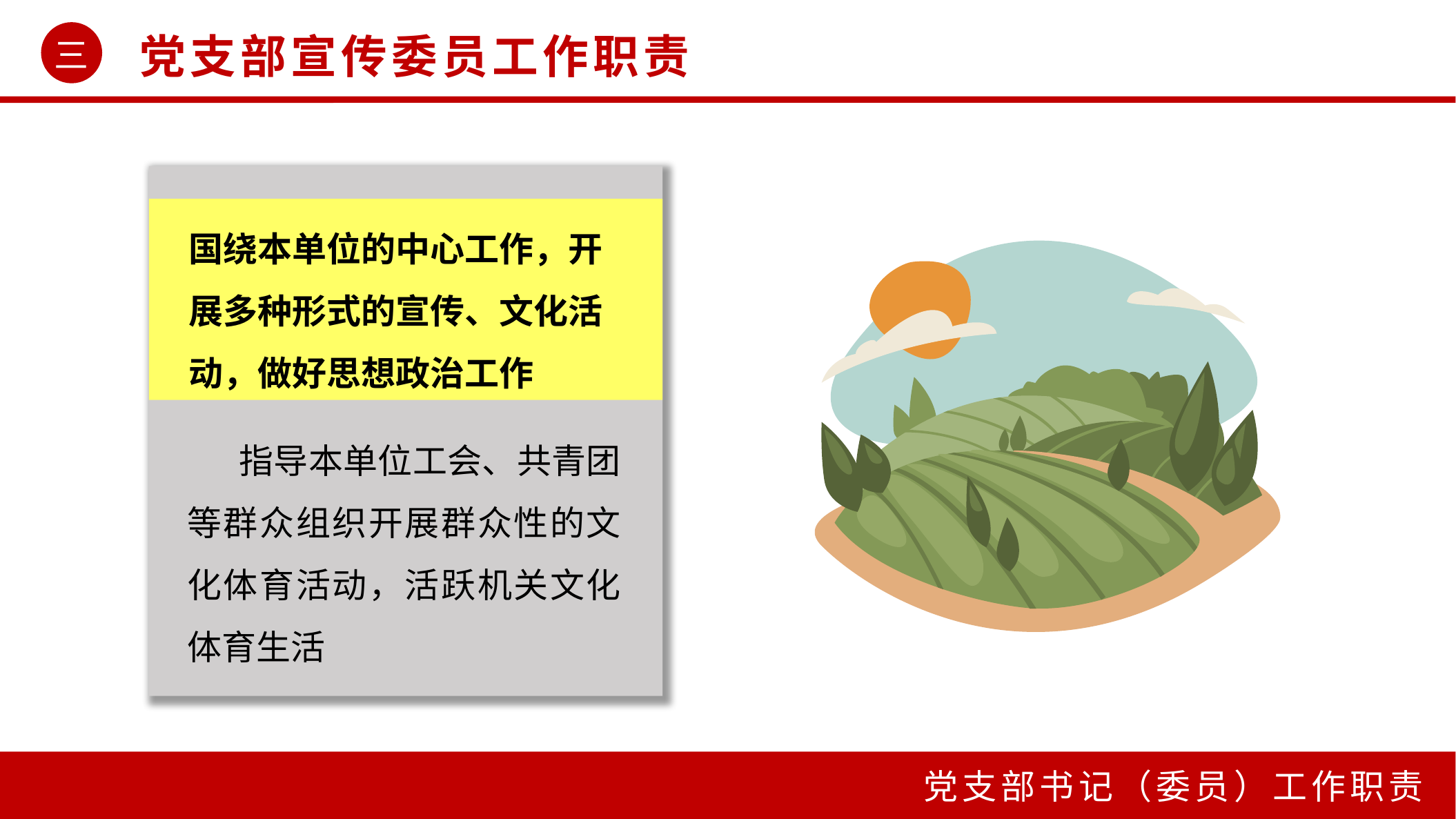

三
党支部宣传委员工作职责

国绕本单位的中心工作，开展多种形式的宣传、文化活动，做好思想政治工作

指导本单位工会、共青团等群众组织开展群众性的文化体育活动，活跃机关文化体育生活

党支部书记（委员）工作职责